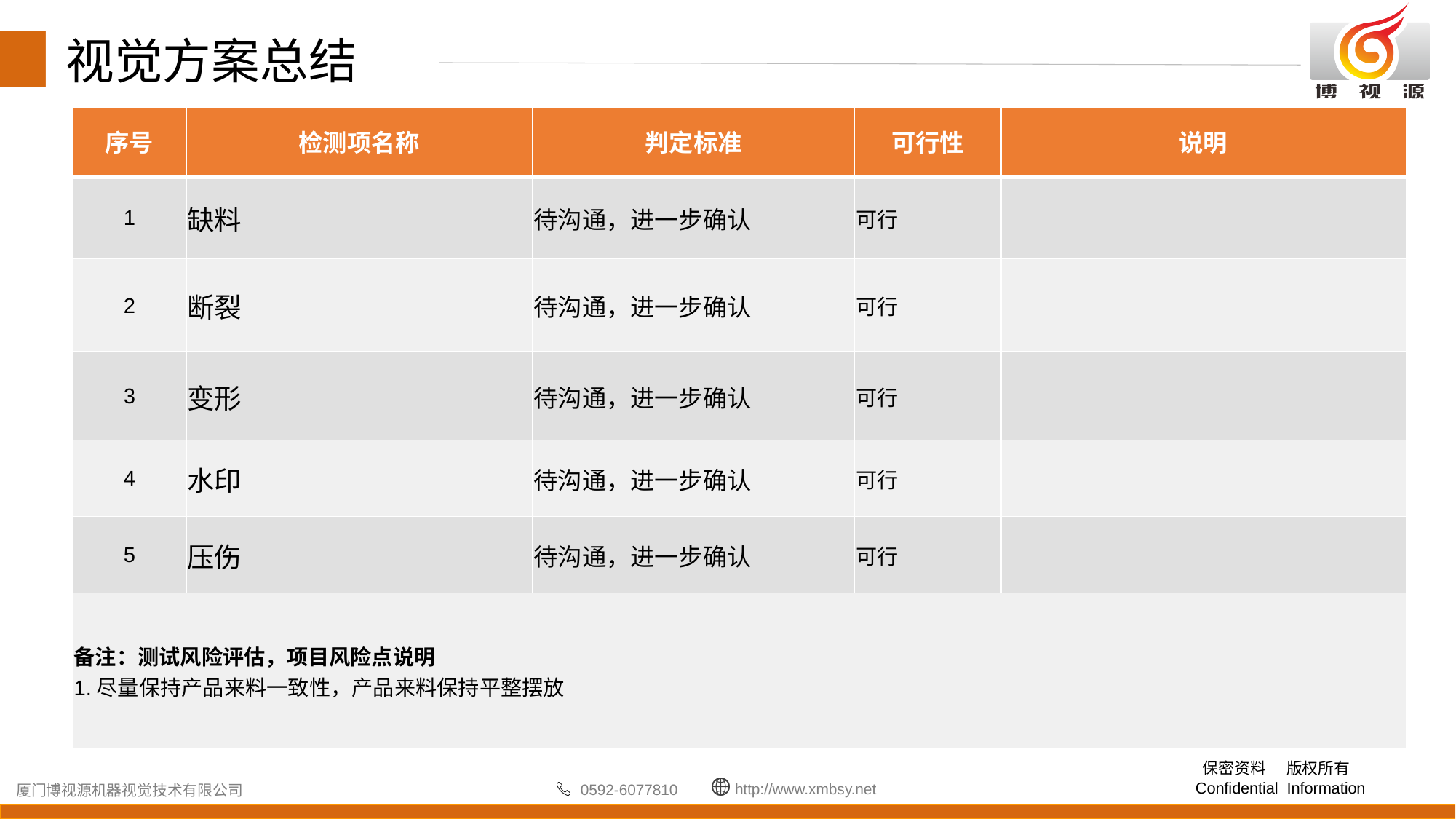

视觉方案总结
| 序号 | 检测项名称 | 判定标准 | 可行性 | 说明 |
| --- | --- | --- | --- | --- |
| 1 | 缺料 | 待沟通，进一步确认 | 可行 |  |
| 2 | 断裂 | 待沟通，进一步确认 | 可行 |  |
| 3 | 变形 | 待沟通，进一步确认 | 可行 |  |
| 4 | 水印 | 待沟通，进一步确认 | 可行 |  |
| 5 | 压伤 | 待沟通，进一步确认 | 可行 |  |
| 备注：测试风险评估，项目风险点说明 1.尽量保持产品来料一致性，产品来料保持平整摆放 |  |  |  |  |